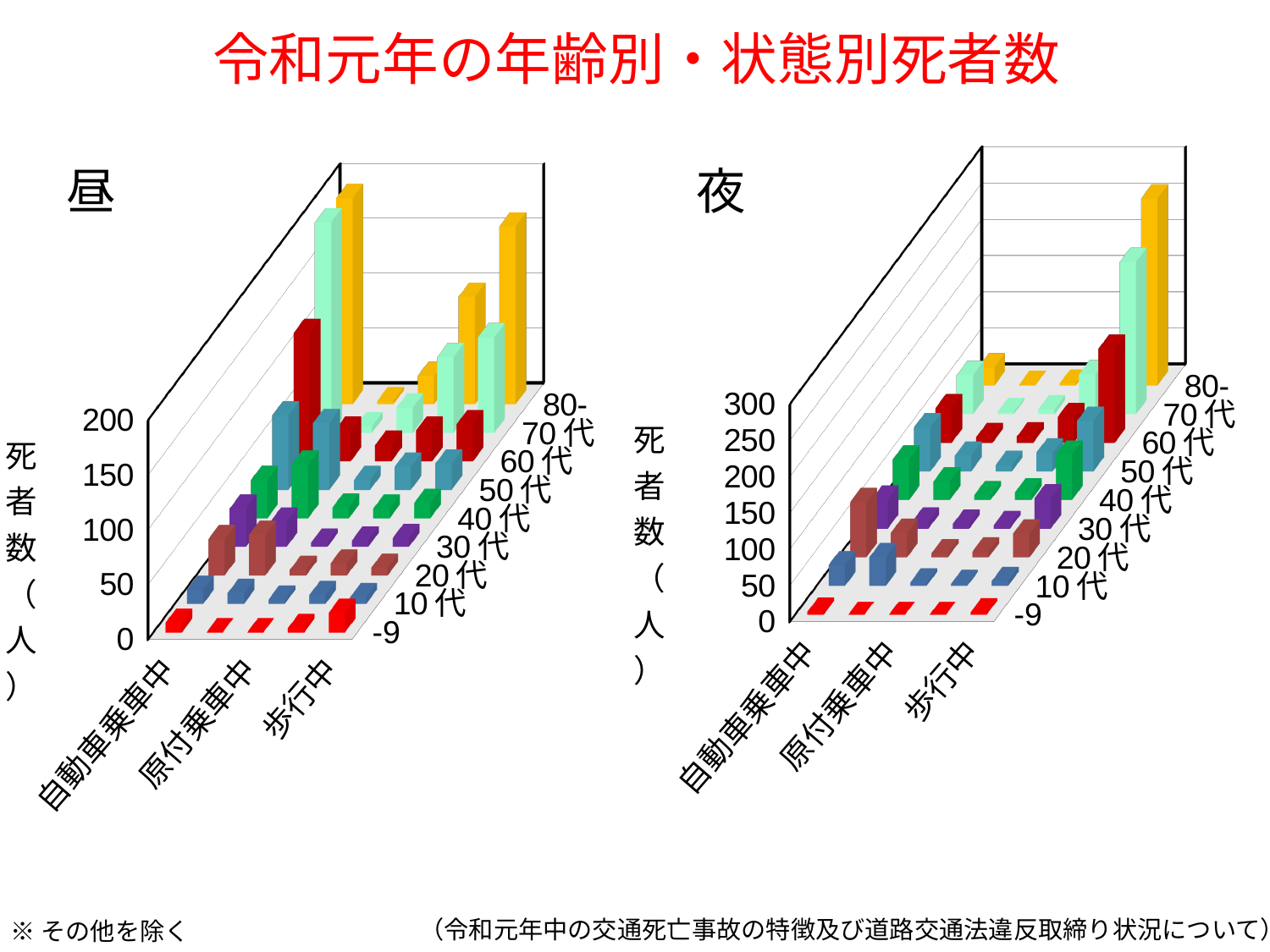

# 令和元年の年齢別・状態別死者数

[unsupported chart]

[unsupported chart]

昼
夜
（令和元年中の交通死亡事故の特徴及び道路交通法違反取締り状況について）
※その他を除く